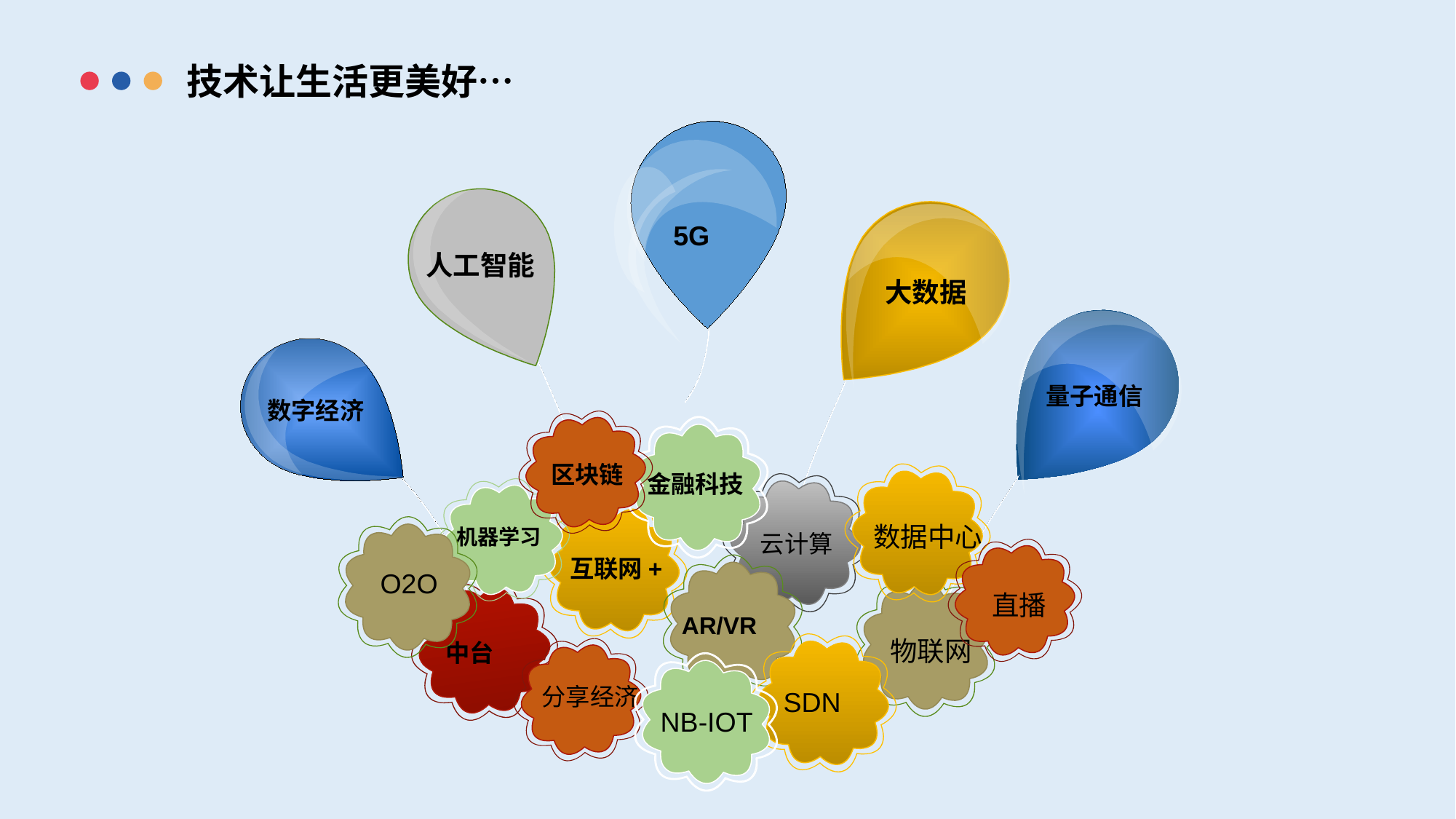

技术让生活更美好…

5G

人工智能
大数据

量子通信
数字经济

区块链
金融科技

数据中心

机器学习
云计算

互联网+

O2O

直播
AR/VR
物联网
中台

分享经济
SDN
NB-IOT